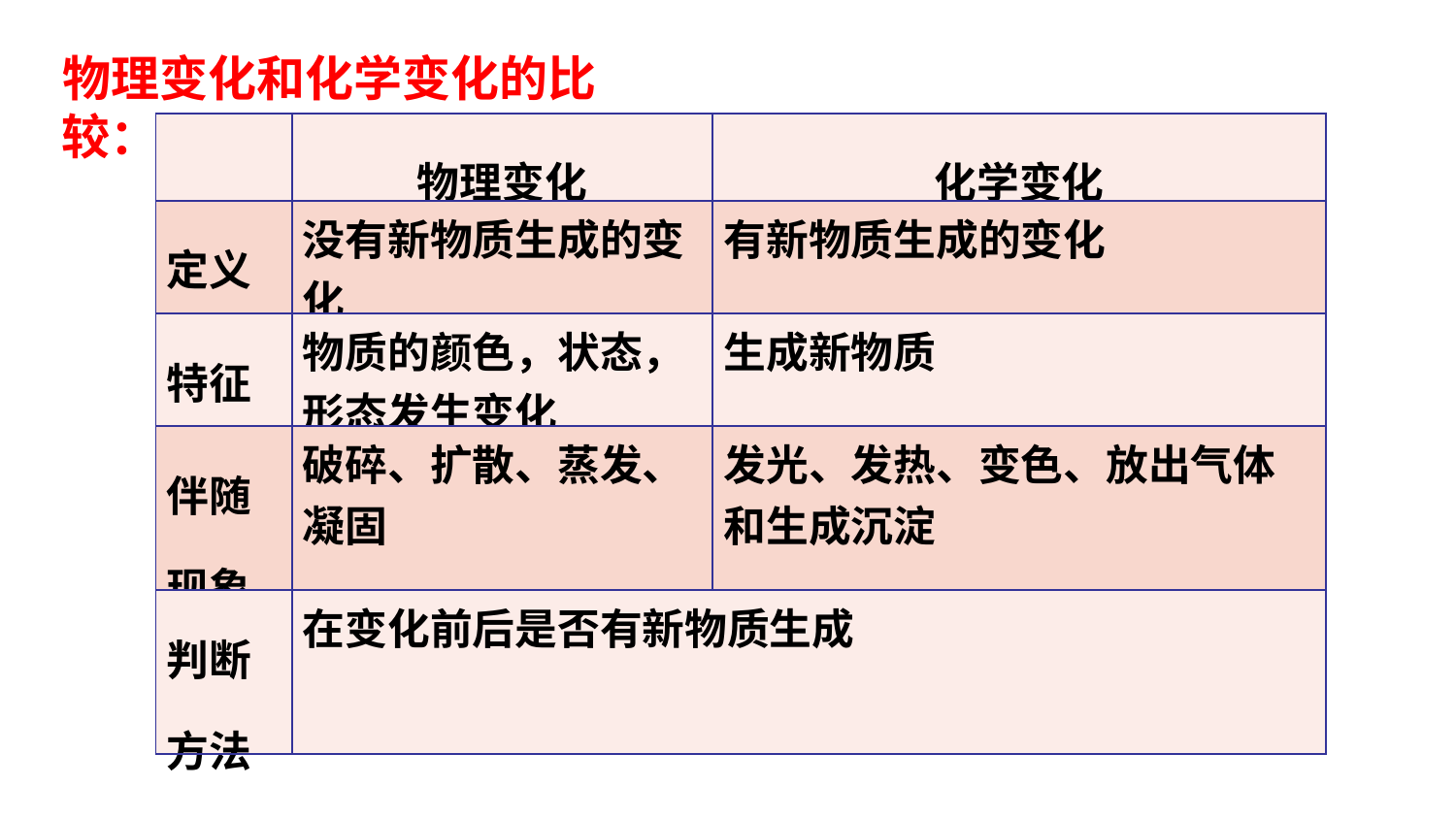

物理变化和化学变化的比较：
|  | 物理变化 | 化学变化 |
| --- | --- | --- |
| 定义 | 没有新物质生成的变化 | 有新物质生成的变化 |
| 特征 | 物质的颜色，状态，形态发生变化 | 生成新物质 |
| 伴随 现象 | 破碎、扩散、蒸发、凝固 | 发光、发热、变色、放出气体和生成沉淀 |
| 判断 方法 | 在变化前后是否有新物质生成 |  |